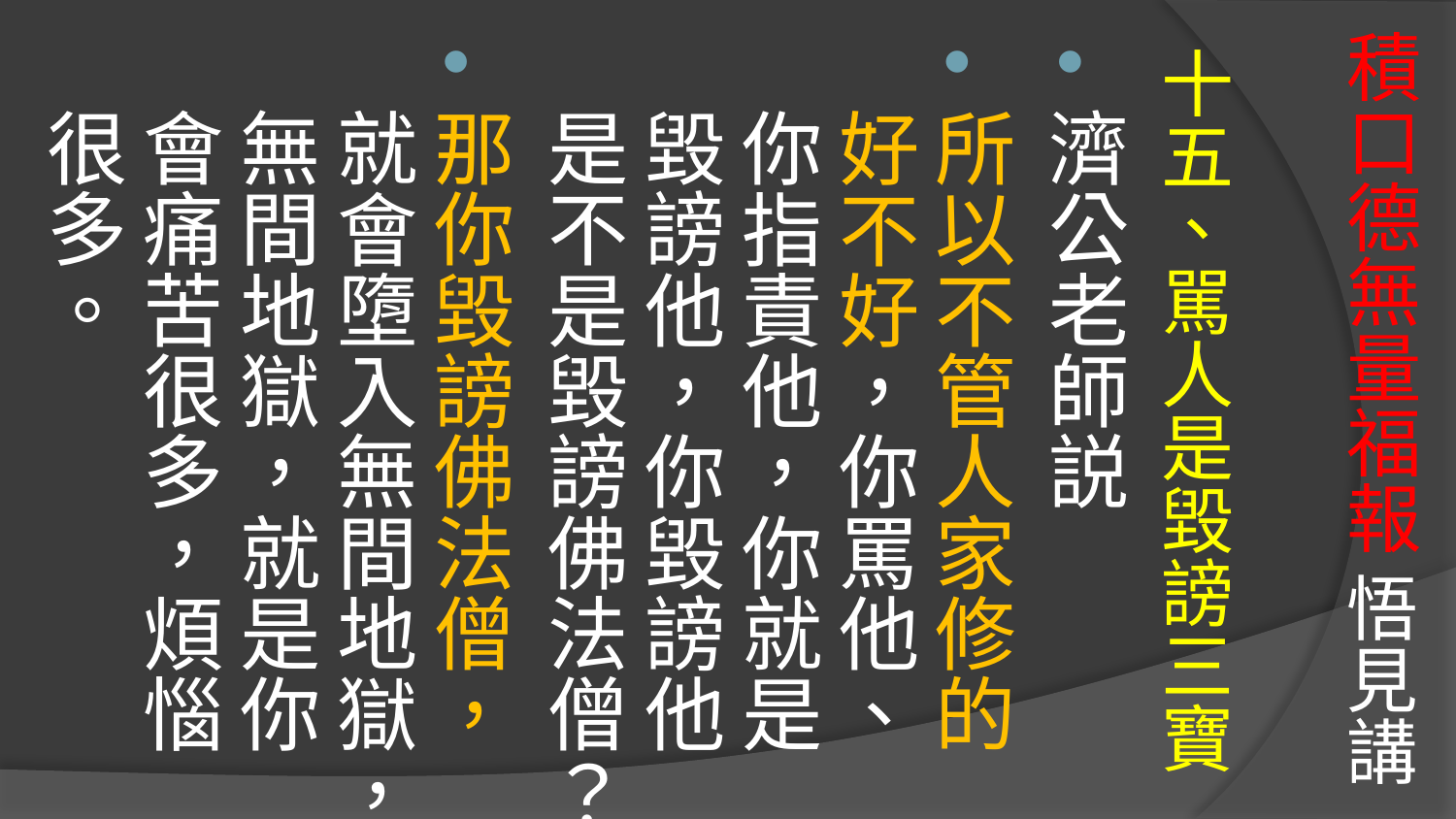

# 積口德無量福報 悟見講
十五、駡人是毀謗三寶
濟公老師説
所以不管人家修的好不好，你罵他、你指責他，你就是毀謗他，你毀謗他是不是毀謗佛法僧？
那你毀謗佛法僧，就會墮入無間地獄，無間地獄，就是你會痛苦很多，煩惱很多。